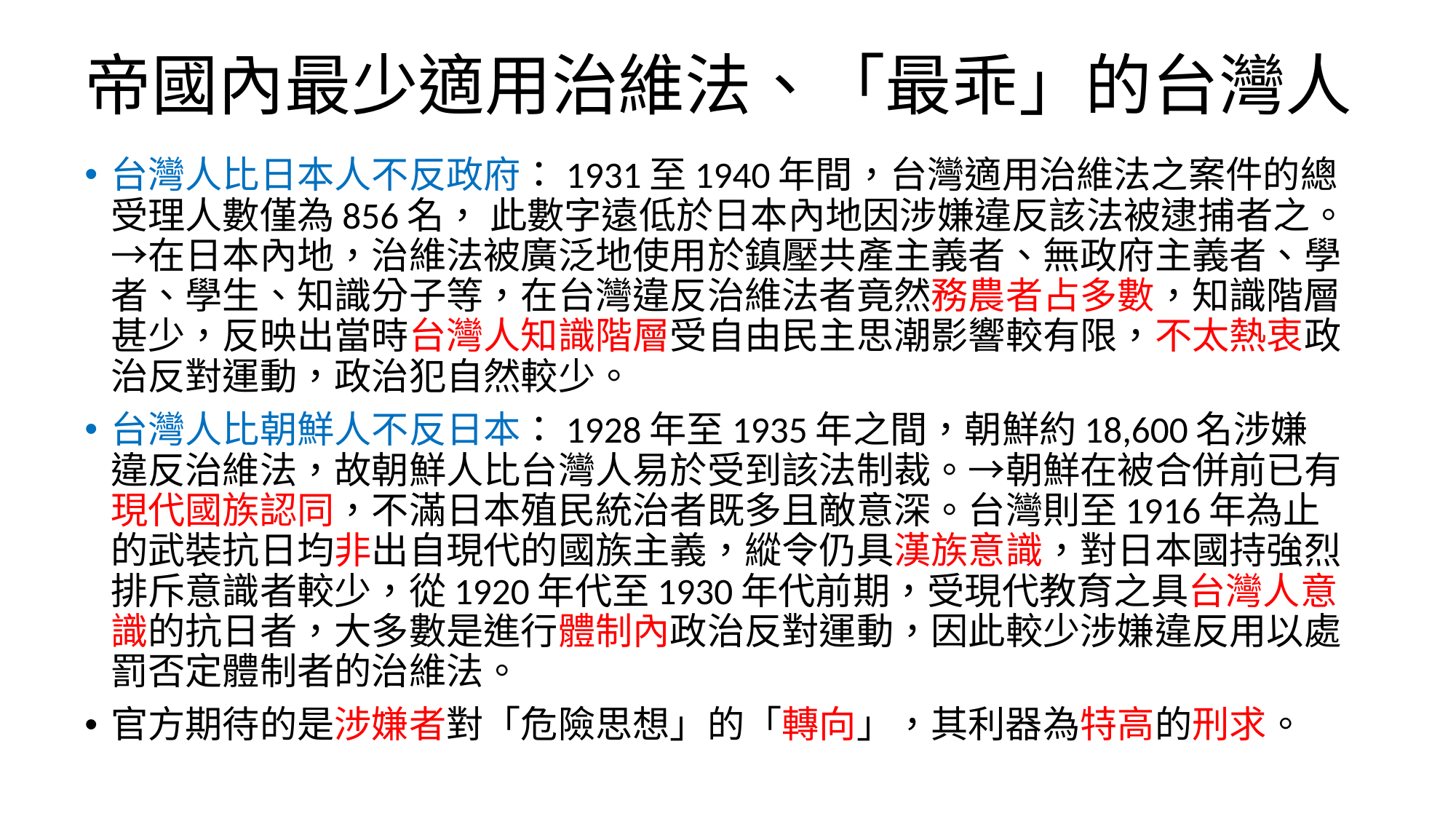

# 帝國內最少適用治維法、「最乖」的台灣人
台灣人比日本人不反政府：1931至1940年間，台灣適用治維法之案件的總受理人數僅為856名， 此數字遠低於日本內地因涉嫌違反該法被逮捕者之。→在日本內地，治維法被廣泛地使用於鎮壓共產主義者、無政府主義者、學者、學生、知識分子等，在台灣違反治維法者竟然務農者占多數，知識階層甚少，反映出當時台灣人知識階層受自由民主思潮影響較有限，不太熱衷政治反對運動，政治犯自然較少。
台灣人比朝鮮人不反日本：1928年至1935年之間，朝鮮約18,600名涉嫌違反治維法，故朝鮮人比台灣人易於受到該法制裁。→朝鮮在被合併前已有現代國族認同，不滿日本殖民統治者既多且敵意深。台灣則至1916年為止的武裝抗日均非出自現代的國族主義，縱令仍具漢族意識，對日本國持強烈排斥意識者較少，從1920年代至1930年代前期，受現代教育之具台灣人意識的抗日者，大多數是進行體制內政治反對運動，因此較少涉嫌違反用以處罰否定體制者的治維法。
官方期待的是涉嫌者對「危險思想」的「轉向」，其利器為特高的刑求。